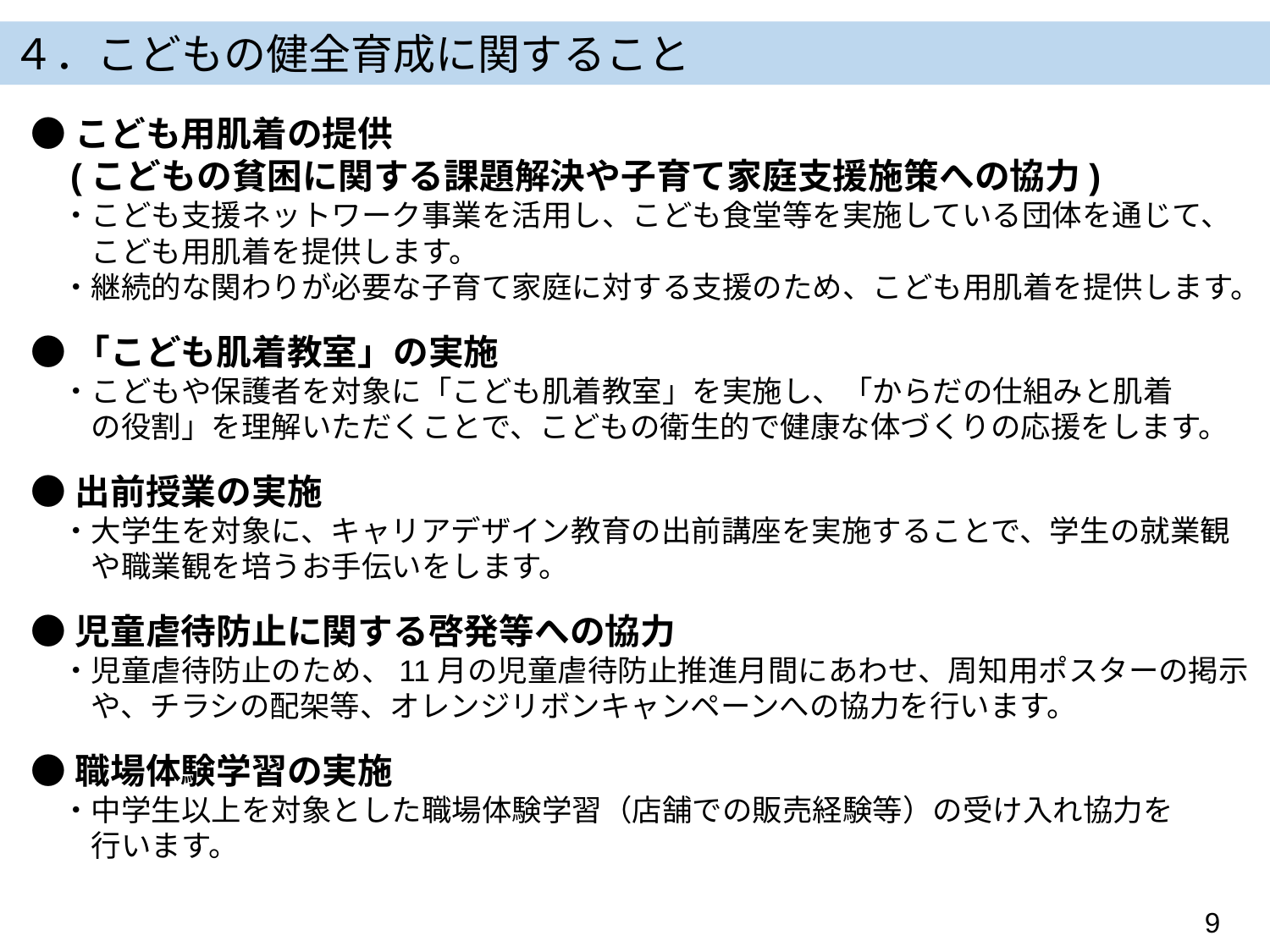

４．こどもの健全育成に関すること
●こども用肌着の提供
　(こどもの貧困に関する課題解決や子育て家庭支援施策への協力)
　・こども支援ネットワーク事業を活用し、こども食堂等を実施している団体を通じて、
　　こども用肌着を提供します。
　・継続的な関わりが必要な子育て家庭に対する支援のため、こども用肌着を提供します。

●「こども肌着教室」の実施
　・こどもや保護者を対象に「こども肌着教室」を実施し、「からだの仕組みと肌着
　　の役割」を理解いただくことで、こどもの衛生的で健康な体づくりの応援をします。

●出前授業の実施
　・大学生を対象に、キャリアデザイン教育の出前講座を実施することで、学生の就業観
　　や職業観を培うお手伝いをします。

●児童虐待防止に関する啓発等への協力
　・児童虐待防止のため、11月の児童虐待防止推進月間にあわせ、周知用ポスターの掲示
　　や、チラシの配架等、オレンジリボンキャンペーンへの協力を行います。

●職場体験学習の実施
　・中学生以上を対象とした職場体験学習（店舗での販売経験等）の受け入れ協力を
　　行います。
9